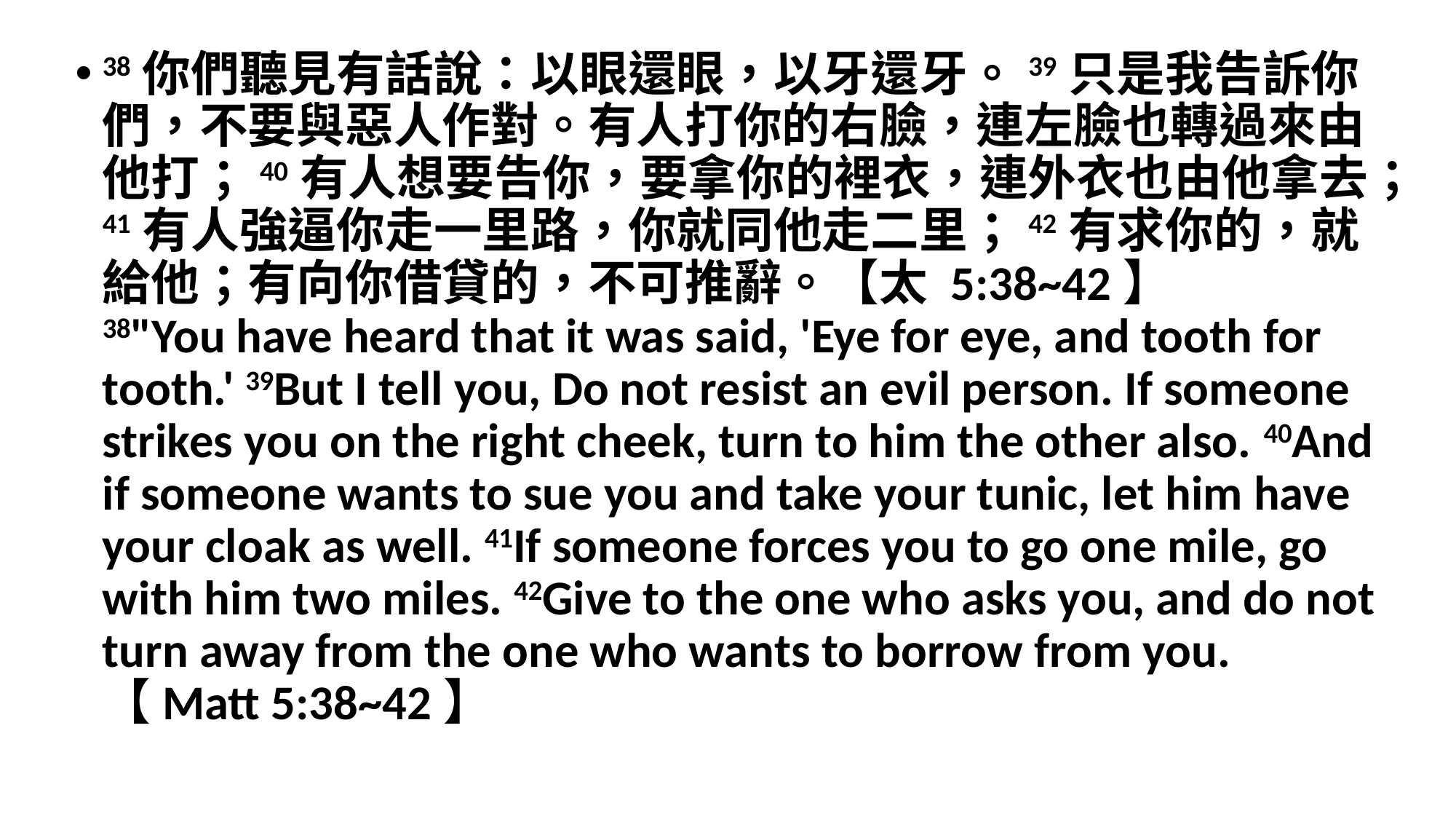

38你們聽見有話說：以眼還眼，以牙還牙。39只是我告訴你們，不要與惡人作對。有人打你的右臉，連左臉也轉過來由他打；40有人想要告你，要拿你的裡衣，連外衣也由他拿去；41有人強逼你走一里路，你就同他走二里；42有求你的，就給他；有向你借貸的，不可推辭。【太 5:38~42】
38"You have heard that it was said, 'Eye for eye, and tooth for tooth.' 39But I tell you, Do not resist an evil person. If someone strikes you on the right cheek, turn to him the other also. 40And if someone wants to sue you and take your tunic, let him have your cloak as well. 41If someone forces you to go one mile, go with him two miles. 42Give to the one who asks you, and do not turn away from the one who wants to borrow from you. 【Matt 5:38~42】

#